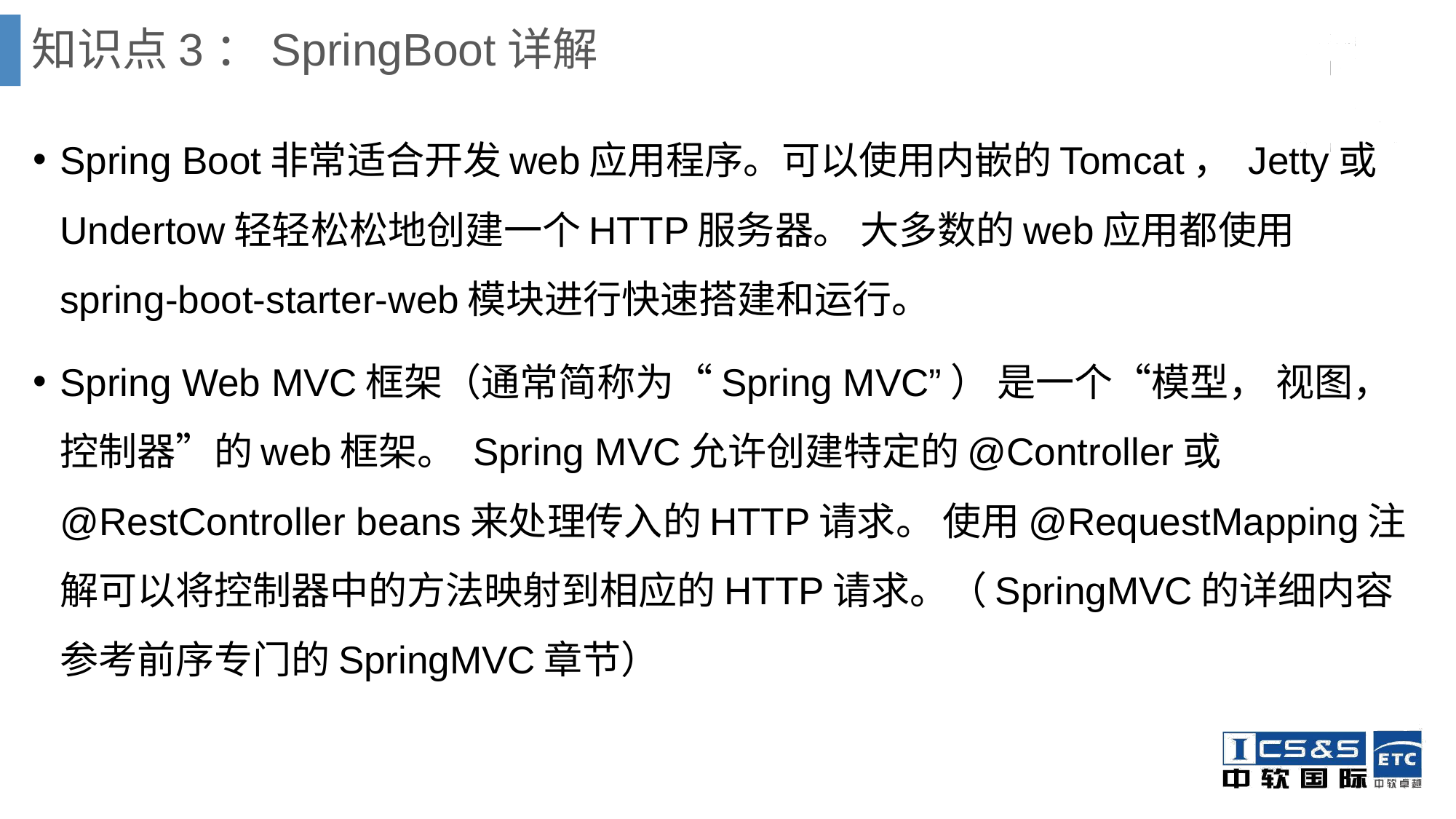

# 知识点3：SpringBoot详解
Spring Boot非常适合开发web应用程序。可以使用内嵌的Tomcat， Jetty或Undertow轻轻松松地创建一个HTTP服务器。 大多数的web应用都使用spring-boot-starter-web模块进行快速搭建和运行。
Spring Web MVC框架（通常简称为“Spring MVC”） 是一个“模型， 视图， 控制器”的web框架。 Spring MVC允许创建特定的@Controller或@RestController beans来处理传入的HTTP请求。 使用@RequestMapping注解可以将控制器中的方法映射到相应的HTTP请求。（SpringMVC的详细内容参考前序专门的SpringMVC章节）